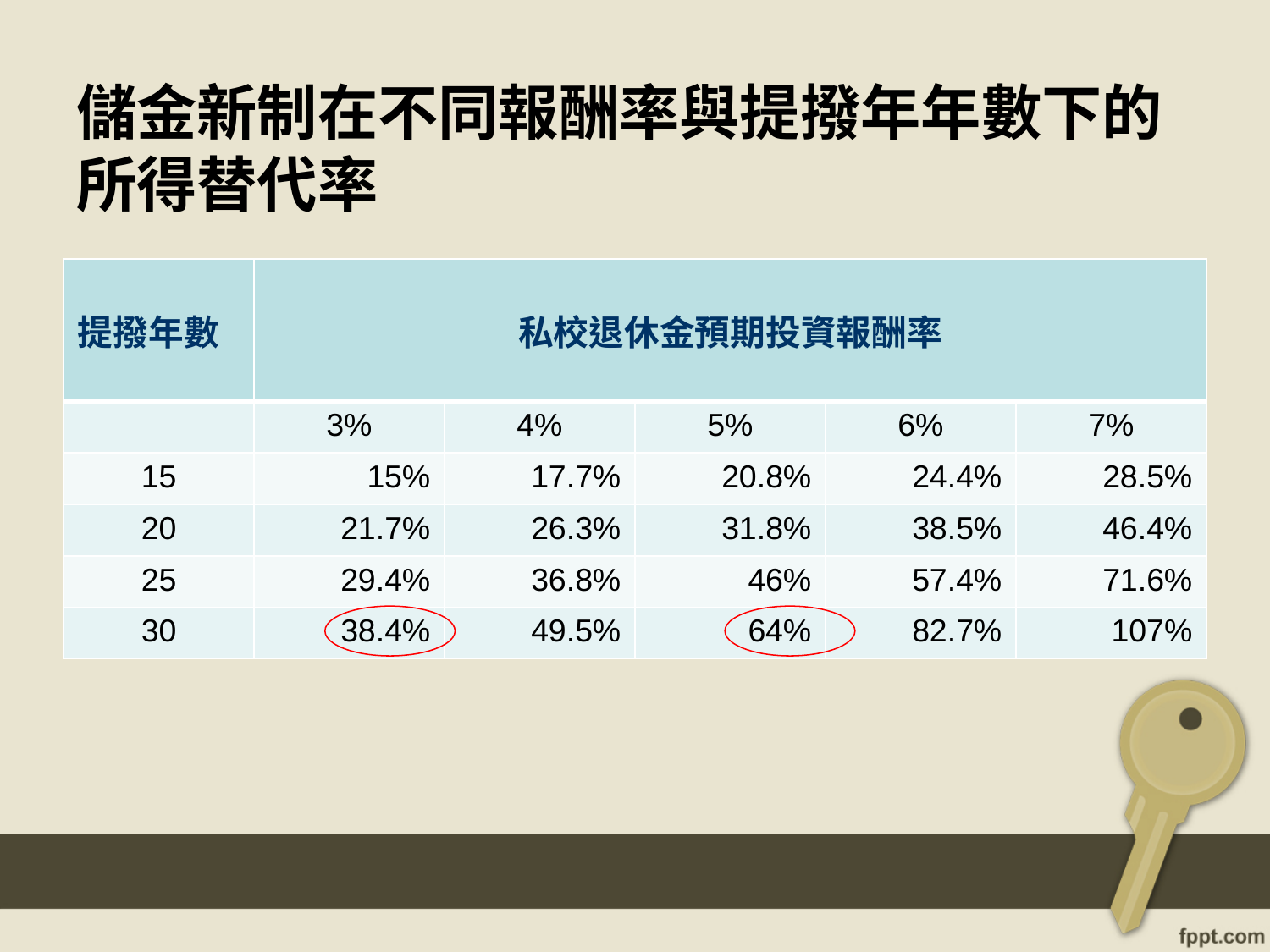

# 儲金新制在不同報酬率與提撥年年數下的所得替代率
| 提撥年數 | 私校退休金預期投資報酬率 |  |  |  |  |
| --- | --- | --- | --- | --- | --- |
|  | 3% | 4% | 5% | 6% | 7% |
| 15 | 15% | 17.7% | 20.8% | 24.4% | 28.5% |
| 20 | 21.7% | 26.3% | 31.8% | 38.5% | 46.4% |
| 25 | 29.4% | 36.8% | 46% | 57.4% | 71.6% |
| 30 | 38.4% | 49.5% | 64% | 82.7% | 107% |